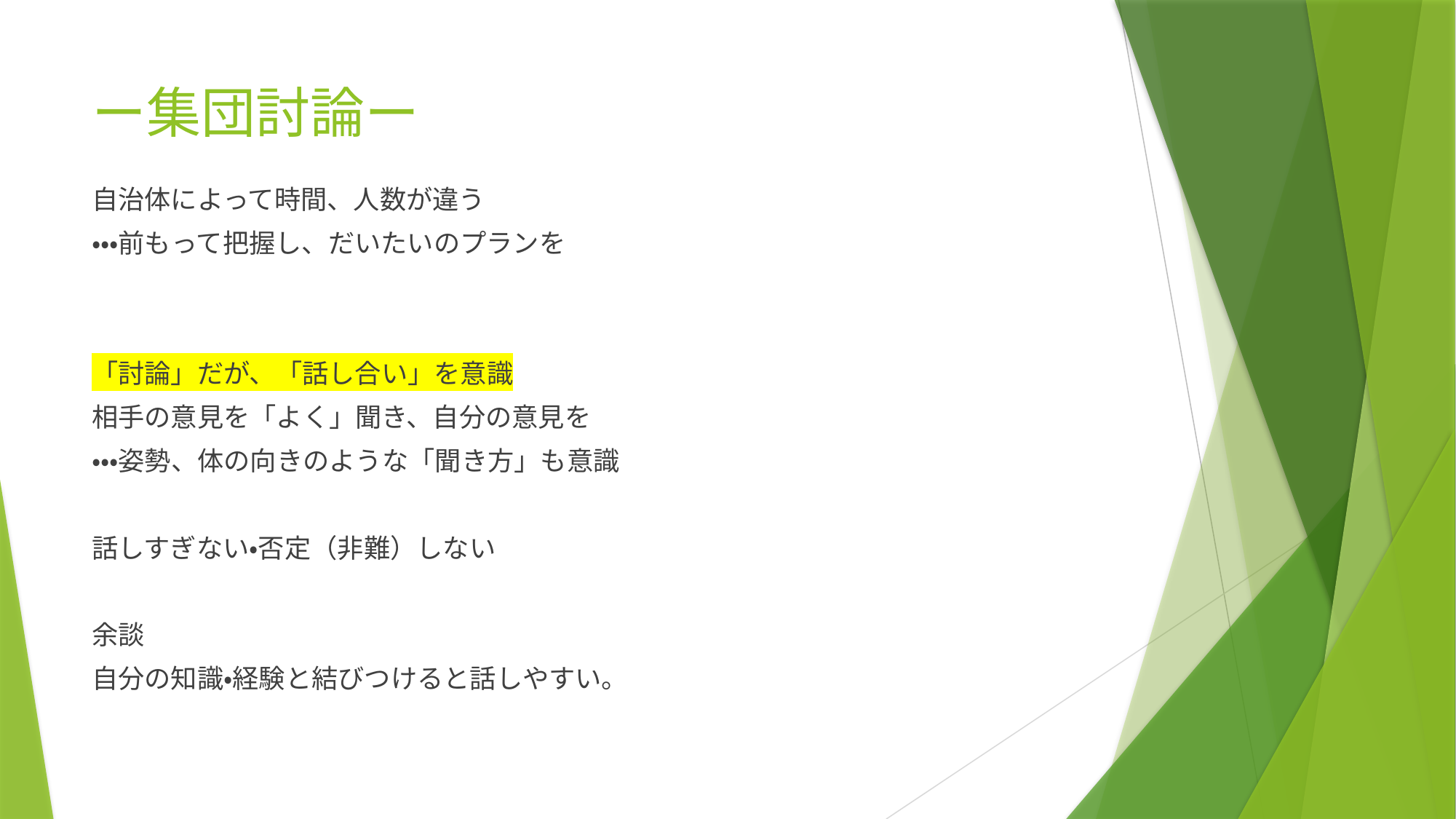

# ー集団討論ー
自治体によって時間、人数が違う
・・・前もって把握し、だいたいのプランを

「討論」だが、「話し合い」を意識
相手の意見を「よく」聞き、自分の意見を
・・・姿勢、体の向きのような「聞き方」も意識

話しすぎない・否定（非難）しない

余談
自分の知識・経験と結びつけると話しやすい。